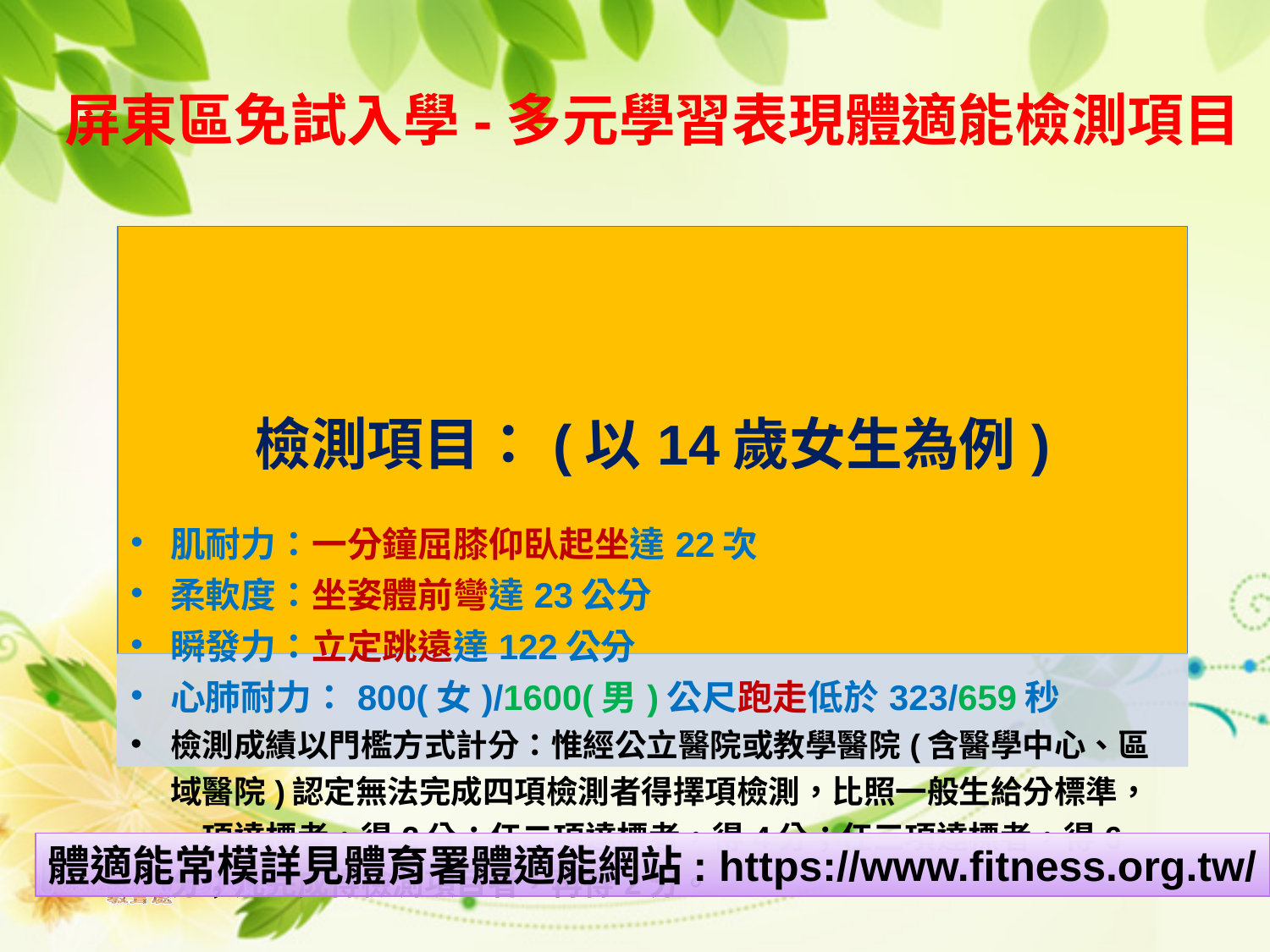

屏東區免試入學-多元學習表現體適能檢測項目
檢測項目：(以14歲女生為例)
肌耐力：一分鐘屈膝仰臥起坐達22次
柔軟度：坐姿體前彎達23公分
瞬發力：立定跳遠達122公分
心肺耐力：800(女)/1600(男)公尺跑走低於323/659秒
體適能常模詳見體育署體適能網站: https://www.fitness.org.tw/